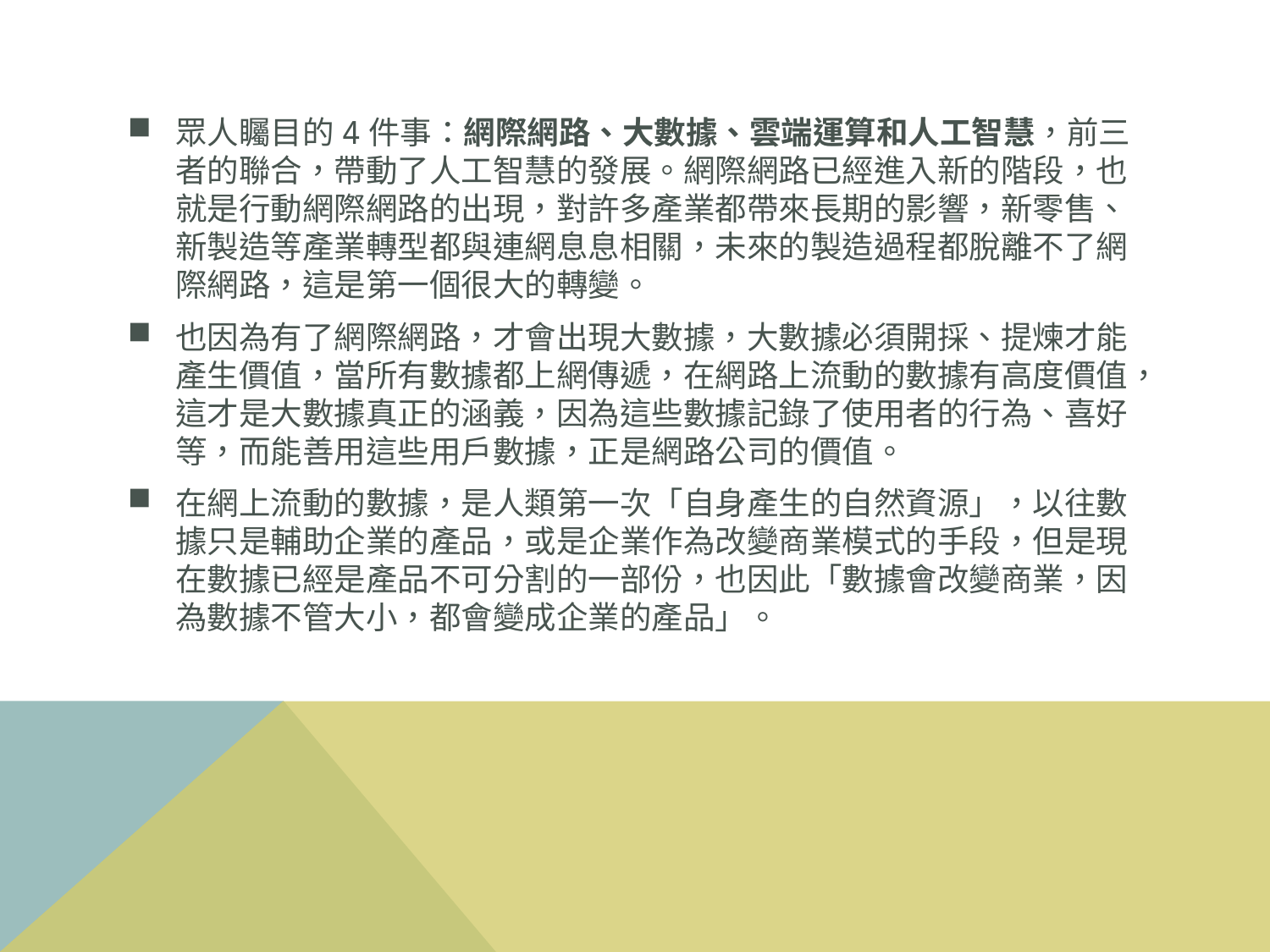

眾人矚目的4件事：網際網路、大數據、雲端運算和人工智慧，前三者的聯合，帶動了人工智慧的發展。網際網路已經進入新的階段，也就是行動網際網路的出現，對許多產業都帶來長期的影響，新零售、新製造等產業轉型都與連網息息相關，未來的製造過程都脫離不了網際網路，這是第一個很大的轉變。
也因為有了網際網路，才會出現大數據，大數據必須開採、提煉才能產生價值，當所有數據都上網傳遞，在網路上流動的數據有高度價值，這才是大數據真正的涵義，因為這些數據記錄了使用者的行為、喜好等，而能善用這些用戶數據，正是網路公司的價值。
在網上流動的數據，是人類第一次「自身產生的自然資源」，以往數據只是輔助企業的產品，或是企業作為改變商業模式的手段，但是現在數據已經是產品不可分割的一部份，也因此「數據會改變商業，因為數據不管大小，都會變成企業的產品」。